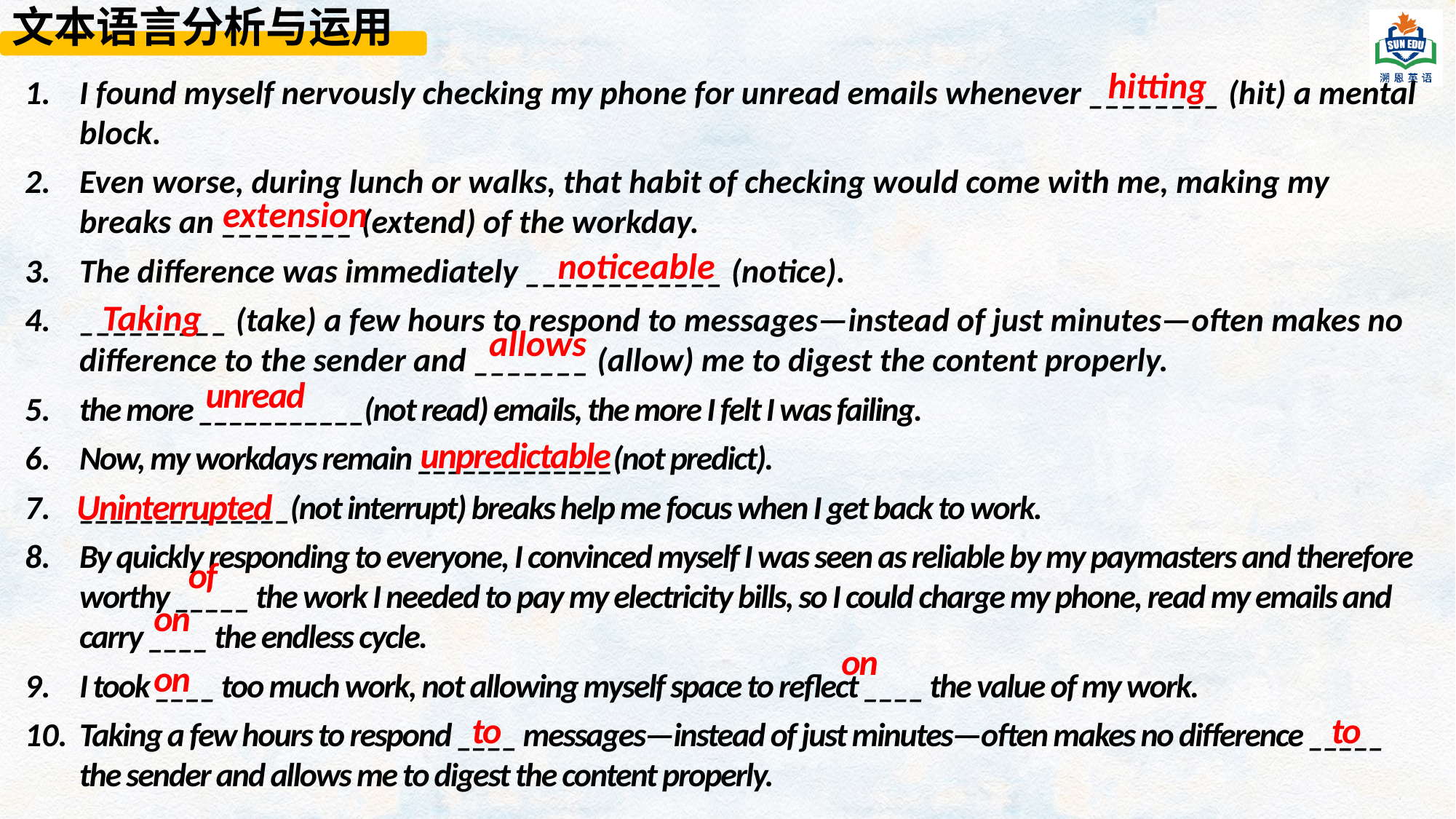

文本语言分析与运用
hitting
I found myself nervously checking my phone for unread emails whenever ________ (hit) a mental block.
Even worse, during lunch or walks, that habit of checking would come with me, making my breaks an ________ (extend) of the workday.
The difference was immediately ____________ (notice).
_________ (take) a few hours to respond to messages—instead of just minutes—often makes no difference to the sender and _______ (allow) me to digest the content properly.
the more ___________(not read) emails, the more I felt I was failing.
Now, my workdays remain _____________(not predict).
______________(not interrupt) breaks help me focus when I get back to work.
By quickly responding to everyone, I convinced myself I was seen as reliable by my paymasters and therefore worthy _____ the work I needed to pay my electricity bills, so I could charge my phone, read my emails and carry ____ the endless cycle.
I took ____ too much work, not allowing myself space to reflect ____ the value of my work.
Taking a few hours to respond ____ messages—instead of just minutes—often makes no difference _____ the sender and allows me to digest the content properly.
extension
noticeable
Taking
allows
unread
unpredictable
Uninterrupted
of
on
on
on
to
to